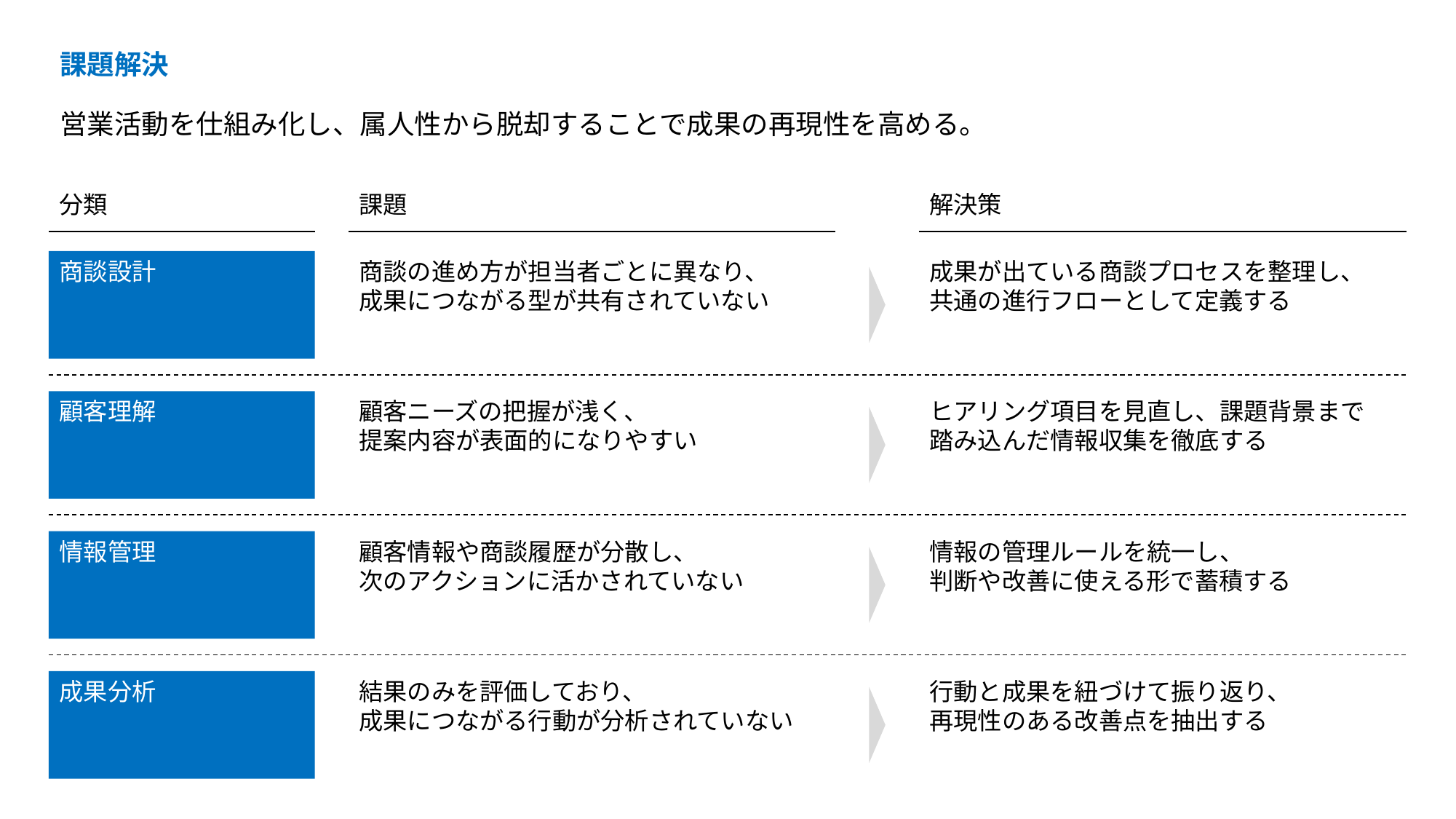

課題解決
営業活動を仕組み化し、属人性から脱却することで成果の再現性を高める。
分類
課題
解決策
商談設計
商談の進め方が担当者ごとに異なり、
成果につながる型が共有されていない
成果が出ている商談プロセスを整理し、
共通の進行フローとして定義する

顧客理解
顧客ニーズの把握が浅く、
提案内容が表面的になりやすい
ヒアリング項目を見直し、課題背景まで
踏み込んだ情報収集を徹底する

情報管理
顧客情報や商談履歴が分散し、
次のアクションに活かされていない
情報の管理ルールを統一し、
判断や改善に使える形で蓄積する

成果分析
結果のみを評価しており、
成果につながる行動が分析されていない
行動と成果を紐づけて振り返り、
再現性のある改善点を抽出する